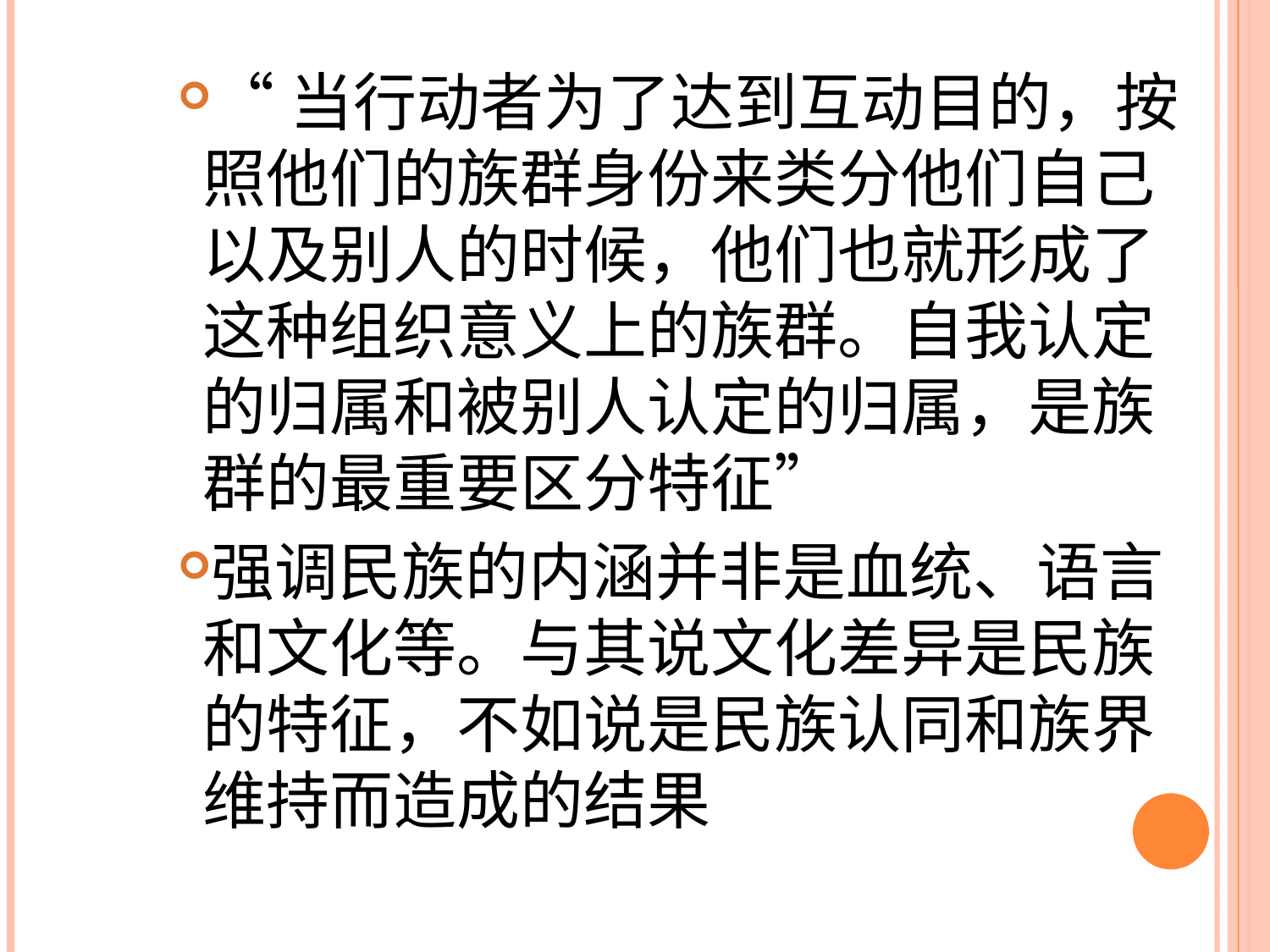

“当行动者为了达到互动目的，按照他们的族群身份来类分他们自己以及别人的时候，他们也就形成了这种组织意义上的族群。自我认定的归属和被别人认定的归属，是族群的最重要区分特征”
强调民族的内涵并非是血统、语言和文化等。与其说文化差异是民族的特征，不如说是民族认同和族界维持而造成的结果